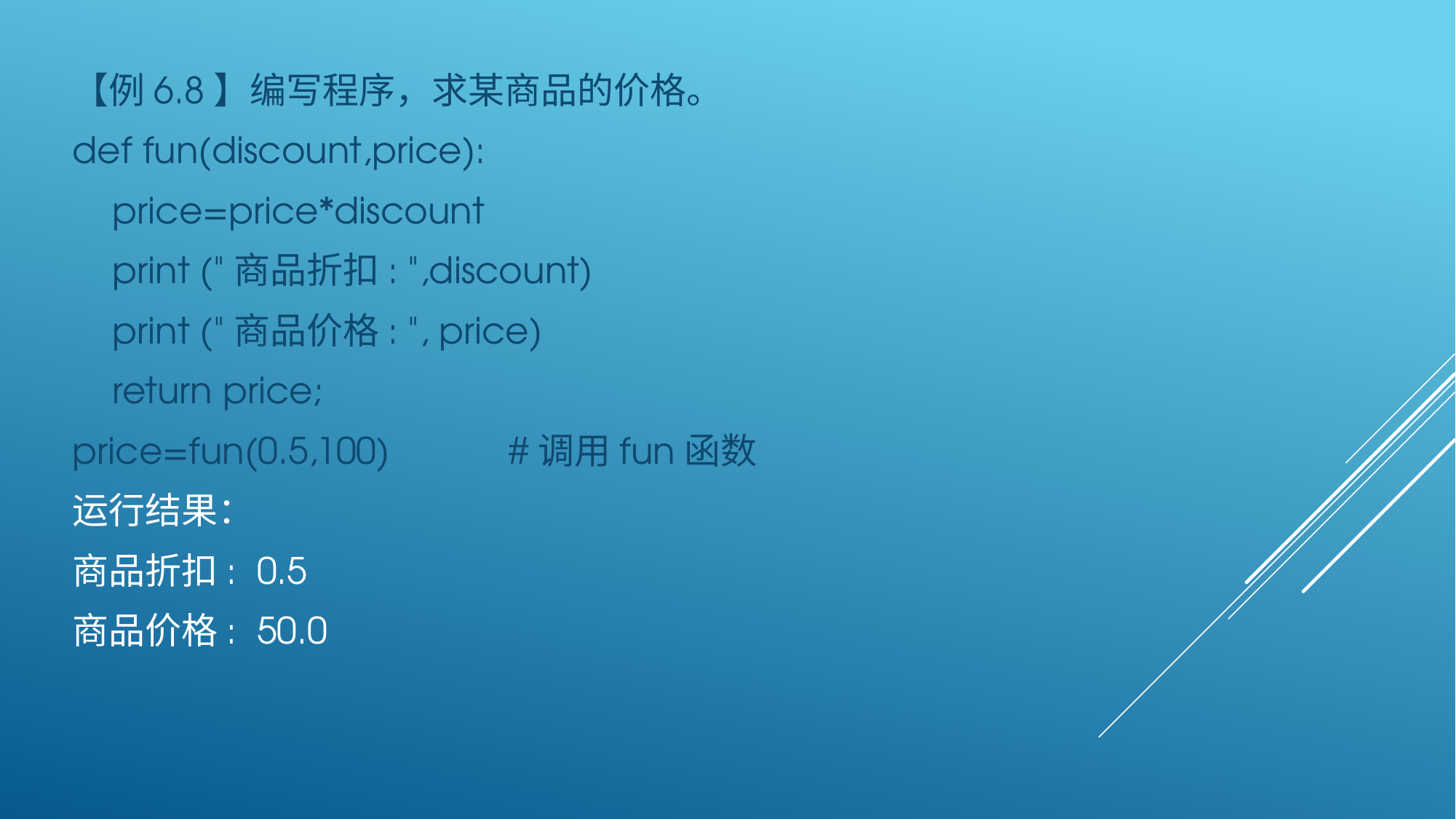

【例6.8】编写程序，求某商品的价格。
def fun(discount,price):
    price=price*discount
    print ("商品折扣: ",discount)
    print ("商品价格: ", price)
    return price;
price=fun(0.5,100)		#调用fun函数
运行结果：
商品折扣:  0.5
商品价格:  50.0